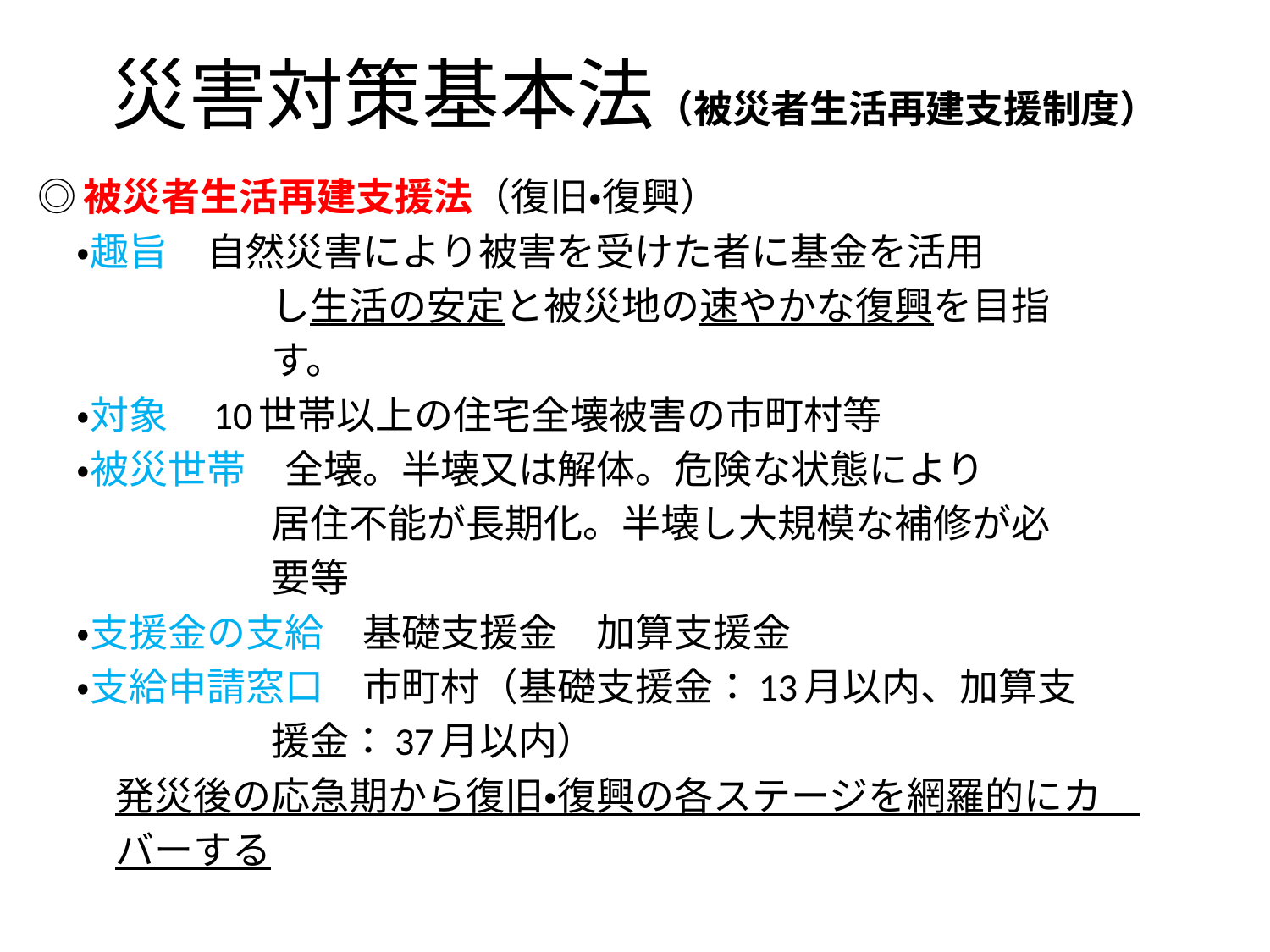

# 災害対策基本法（被災者生活再建支援制度）
◎被災者生活再建支援法（復旧・復興）
　・趣旨　自然災害により被害を受けた者に基金を活用
　　　　　　し生活の安定と被災地の速やかな復興を目指
　　　　　　す。
　・対象　10世帯以上の住宅全壊被害の市町村等
　・被災世帯　全壊。半壊又は解体。危険な状態により
　　　　　　居住不能が長期化。半壊し大規模な補修が必
　　　　　　要等
　・支援金の支給　基礎支援金　加算支援金
　・支給申請窓口　市町村（基礎支援金：13月以内、加算支
　　　　　　援金：37月以内）
　　発災後の応急期から復旧・復興の各ステージを網羅的にカ
　　バーする